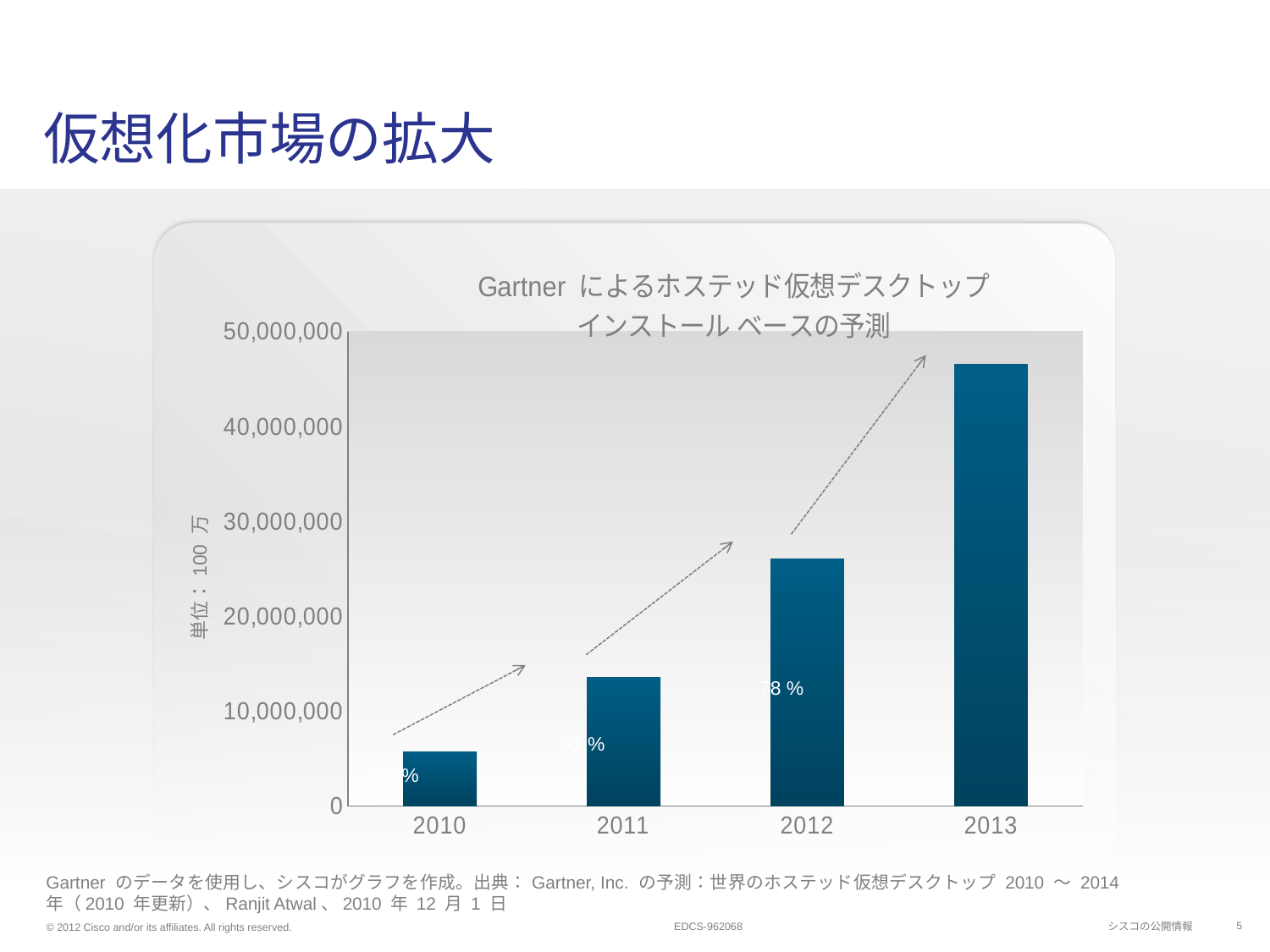

# 仮想化市場の拡大

### Chart: Gartner によるホステッド仮想デスクトップ インストール ベースの予測

| Category | Gartner HVD Forecast |
|---|---|
| 2010 | 5693000.0 |
| 2011 | 13600000.0 |
| 2012 | 26065000.0 |
| 2013 | 46506000.0 |
78 %
91 %
138 %

単位：100 万
Gartner のデータを使用し、シスコがグラフを作成。出典：Gartner, Inc. の予測：世界のホステッド仮想デスクトップ 2010 ～ 2014 年（2010 年更新）、Ranjit Atwal、2010 年 12 月 1 日